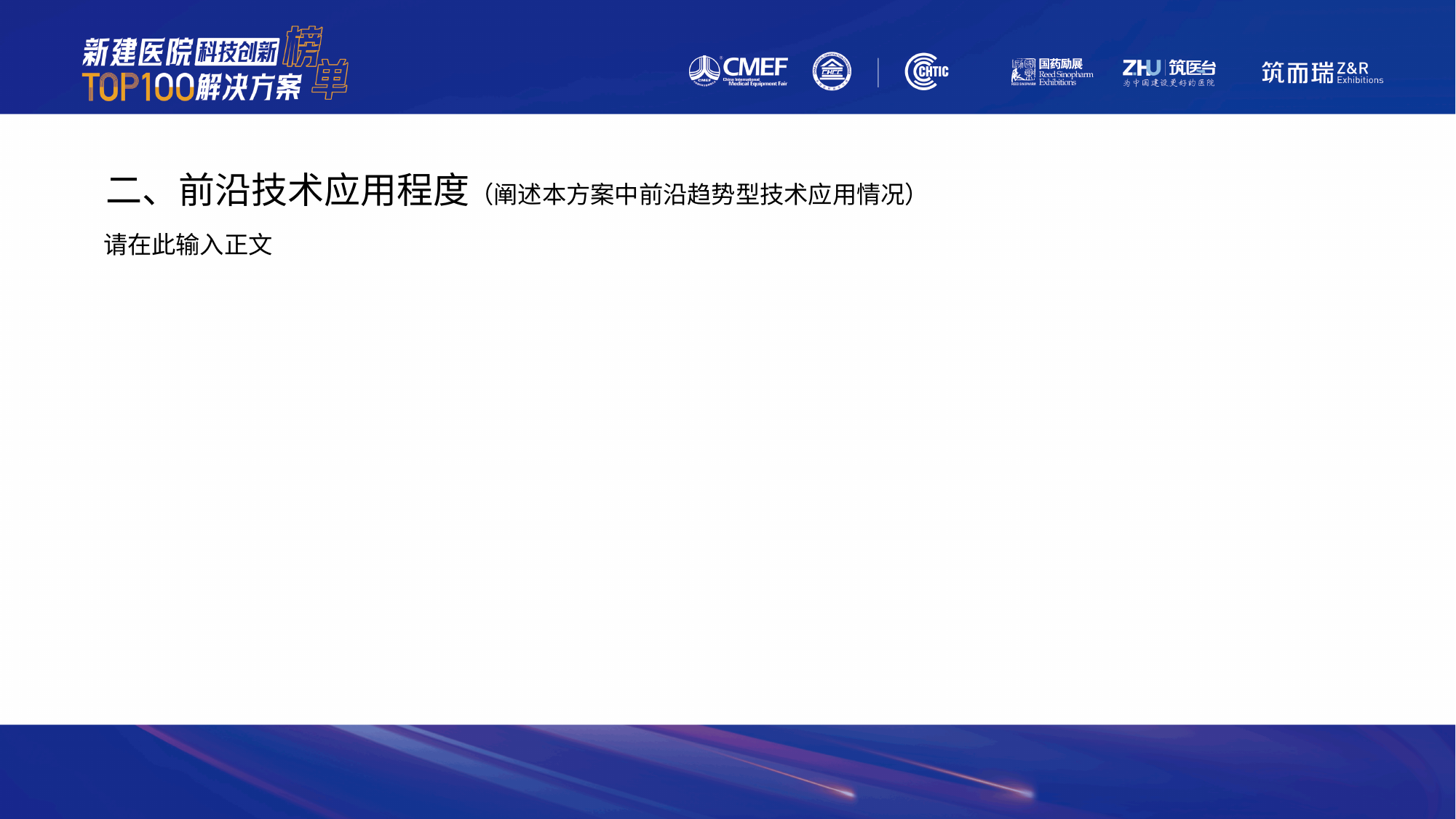

二、前沿技术应用程度（阐述本方案中前沿趋势型技术应用情况）
请在此输入正文